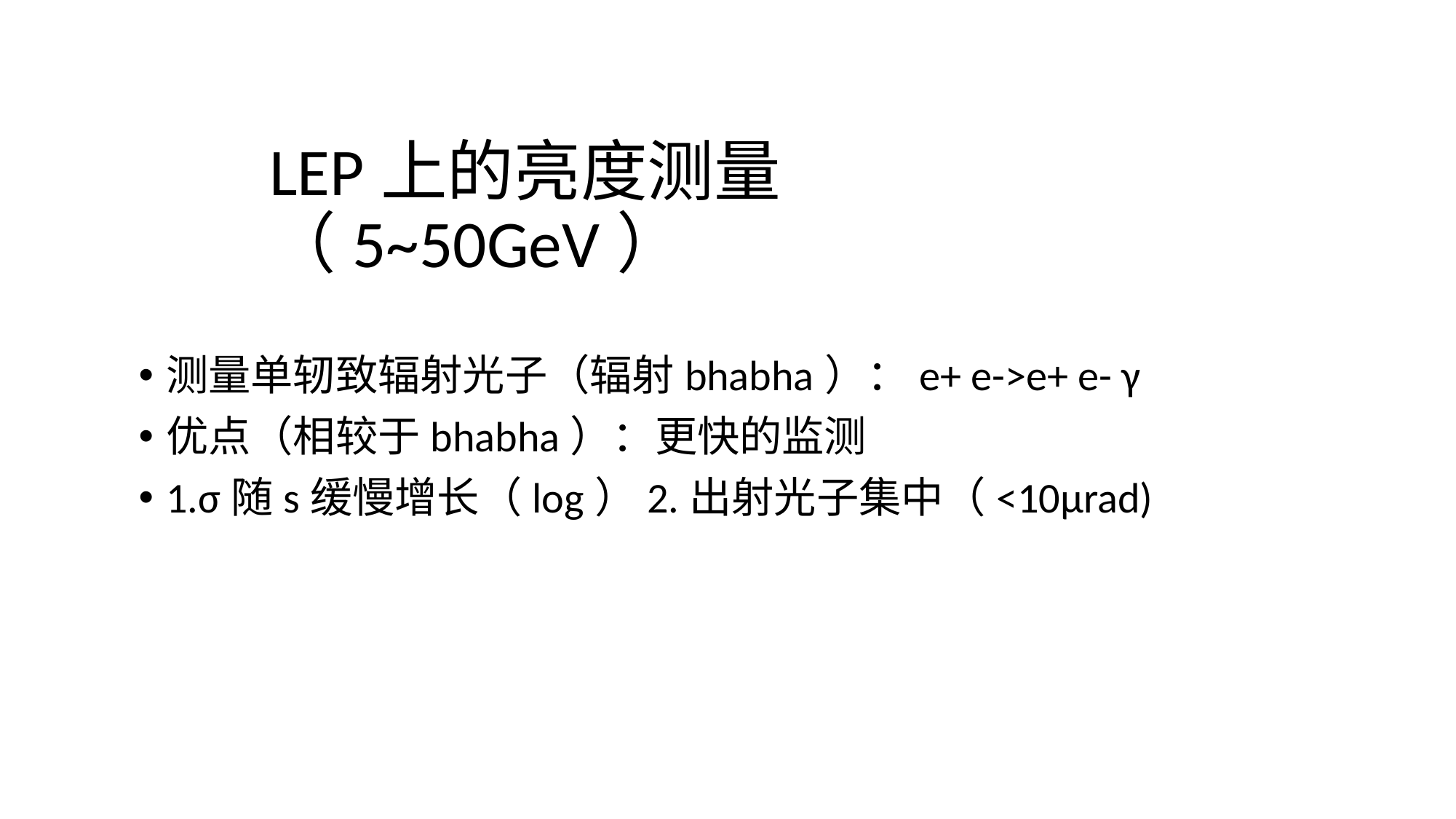

# LEP上的亮度测量（5~50GeV）
测量单轫致辐射光子（辐射bhabha）：e+ e->e+ e- γ
优点（相较于bhabha）：更快的监测
1.σ随s缓慢增长（log）2.出射光子集中（<10μrad)